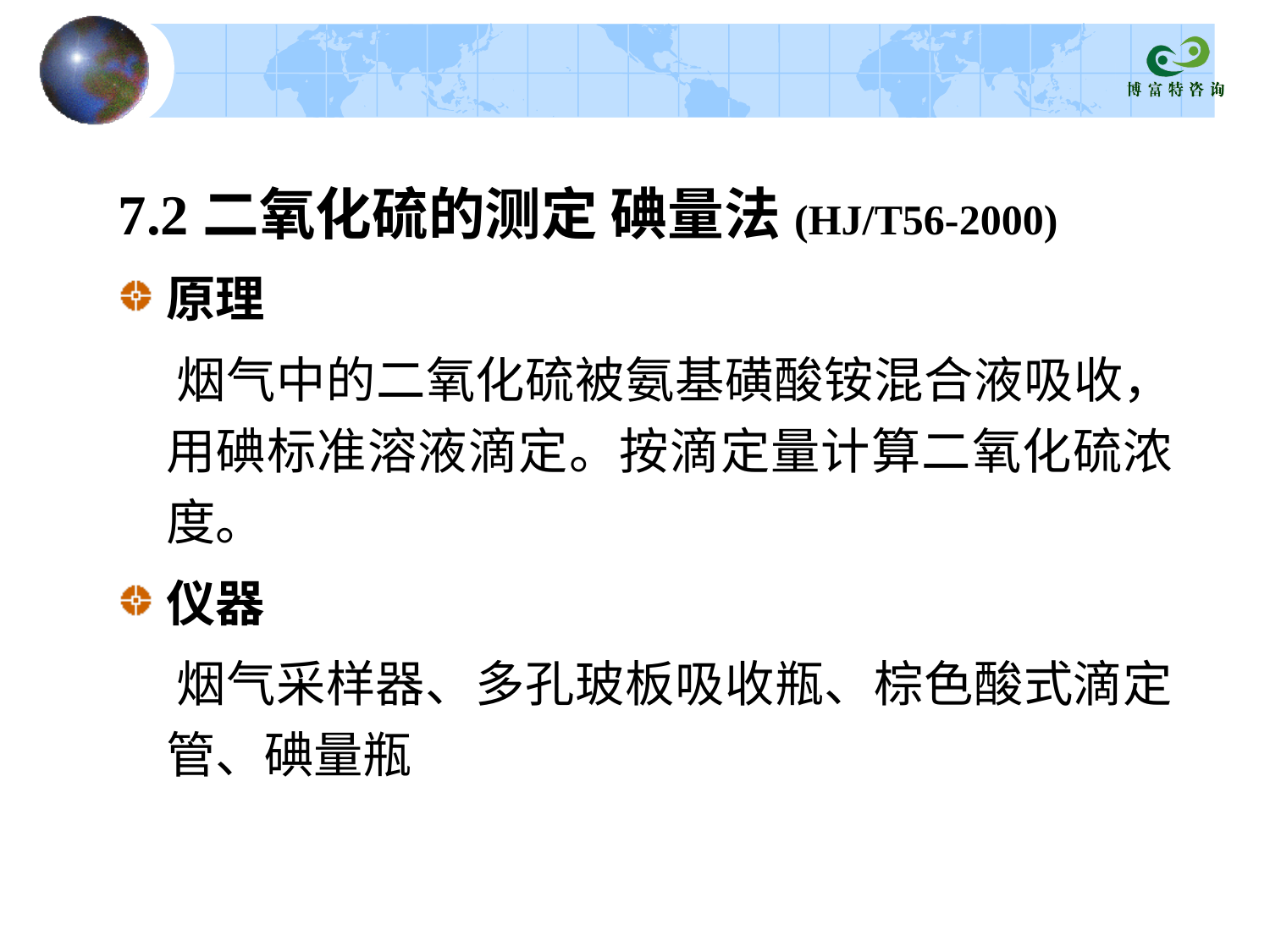

7.2二氧化硫的测定 碘量法(HJ/T56-2000)
原理
    烟气中的二氧化硫被氨基磺酸铵混合液吸收，用碘标准溶液滴定。按滴定量计算二氧化硫浓度。
仪器
    烟气采样器、多孔玻板吸收瓶、棕色酸式滴定管、碘量瓶